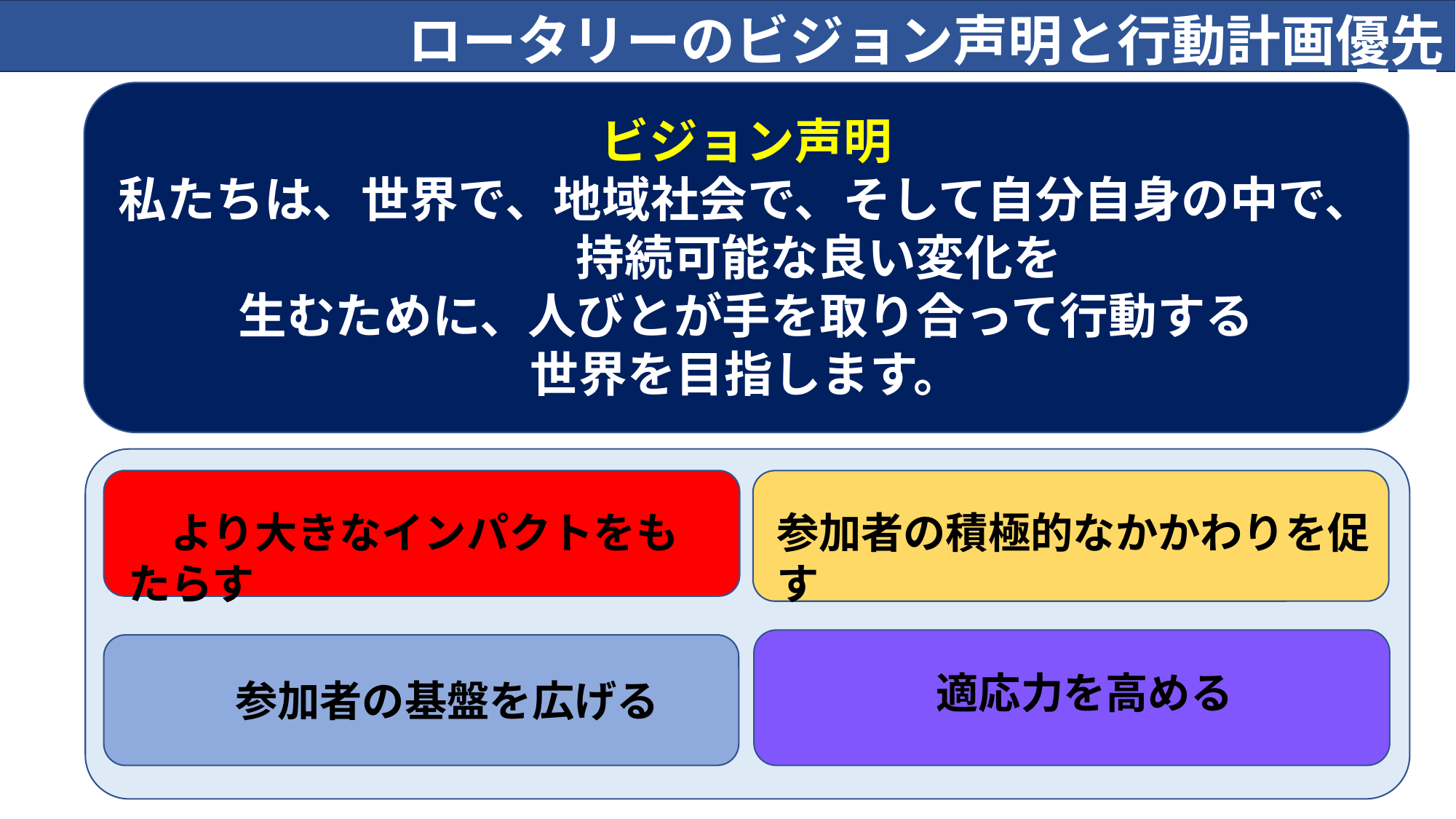

ロータリーのビジョン声明と行動計画優先項目
　?

ビジョン声明
私たちは、世界で、地域社会で、そして自分自身の中で、　　　持続可能な良い変化を
生むために、人びとが手を取り合って行動する
世界を目指します。

　より大きなインパクトをもたらす

参加者の積極的なかかわりを促す

適応力を高める

　参加者の基盤を広げる